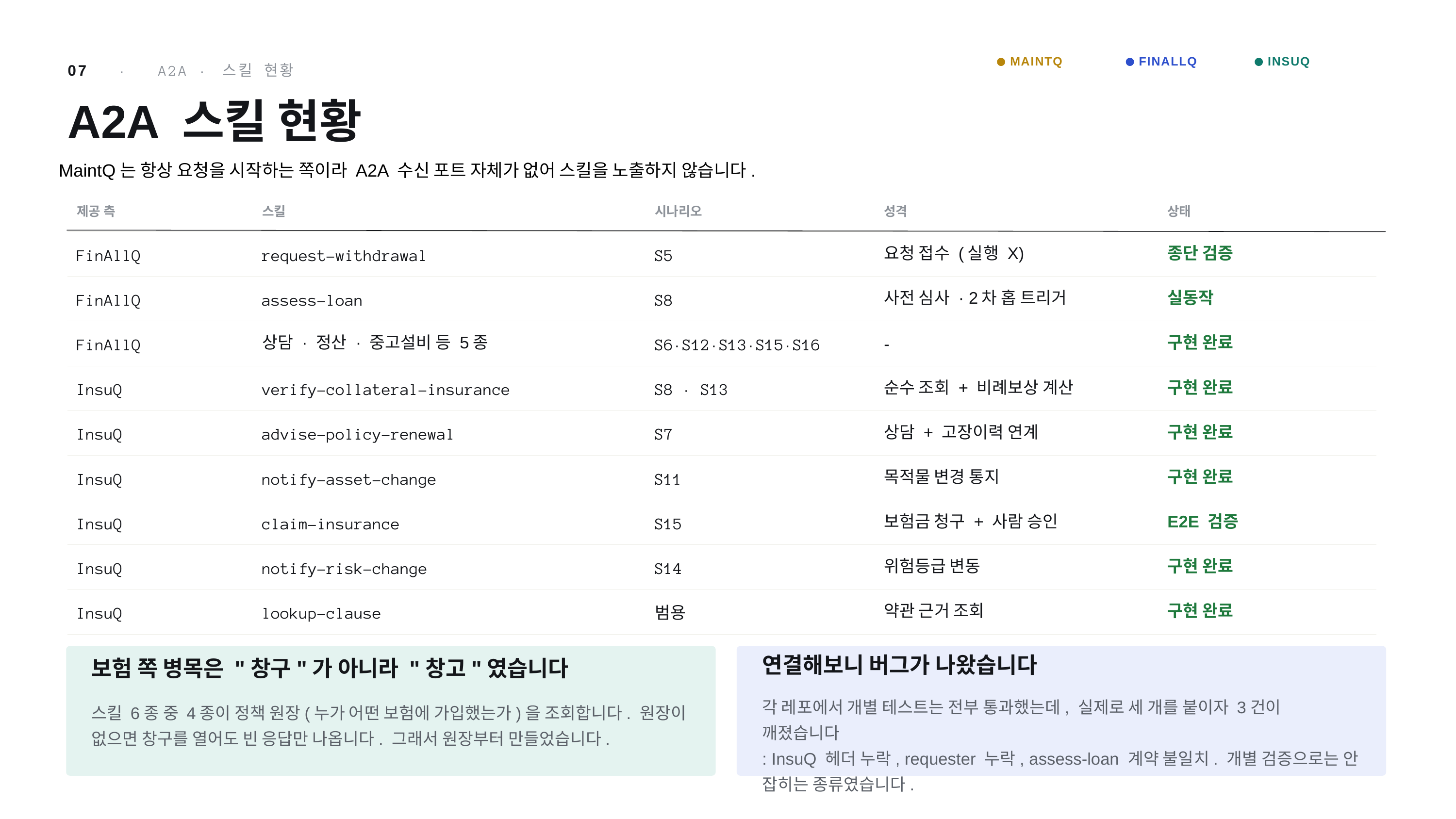

MAINTQ

FINALLQ

INSUQ

07   ·   A2A · 스킬 현황

A2A 스킬 현황
MaintQ는 항상 요청을 시작하는 쪽이라 A2A 수신 포트 자체가 없어 스킬을 노출하지 않습니다.
| 제공 측 | 스킬 | 시나리오 | 성격 | 상태 |
| --- | --- | --- | --- | --- |
| FinAllQ | request-withdrawal | S5 | 요청 접수 (실행 X) | 종단 검증 |
| FinAllQ | assess-loan | S8 | 사전 심사 · 2차 홉 트리거 | 실동작 |
| FinAllQ | 상담 · 정산 · 중고설비 등 5종 | S6·S12·S13·S15·S16 | - | 구현 완료 |
| InsuQ | verify-collateral-insurance | S8 · S13 | 순수 조회 + 비례보상 계산 | 구현 완료 |
| InsuQ | advise-policy-renewal | S7 | 상담 + 고장이력 연계 | 구현 완료 |
| InsuQ | notify-asset-change | S11 | 목적물 변경 통지 | 구현 완료 |
| InsuQ | claim-insurance | S15 | 보험금 청구 + 사람 승인 | E2E 검증 |
| InsuQ | notify-risk-change | S14 | 위험등급 변동 | 구현 완료 |
| InsuQ | lookup-clause | 범용 | 약관 근거 조회 | 구현 완료 |

연결해보니 버그가 나왔습니다
보험 쪽 병목은 "창구"가 아니라 "창고"였습니다
각 레포에서 개별 테스트는 전부 통과했는데, 실제로 세 개를 붙이자 3건이 깨졌습니다
: InsuQ 헤더 누락, requester 누락, assess-loan 계약 불일치. 개별 검증으로는 안 잡히는 종류였습니다.
스킬 6종 중 4종이 정책 원장(누가 어떤 보험에 가입했는가)을 조회합니다. 원장이 없으면 창구를 열어도 빈 응답만 나옵니다. 그래서 원장부터 만들었습니다.